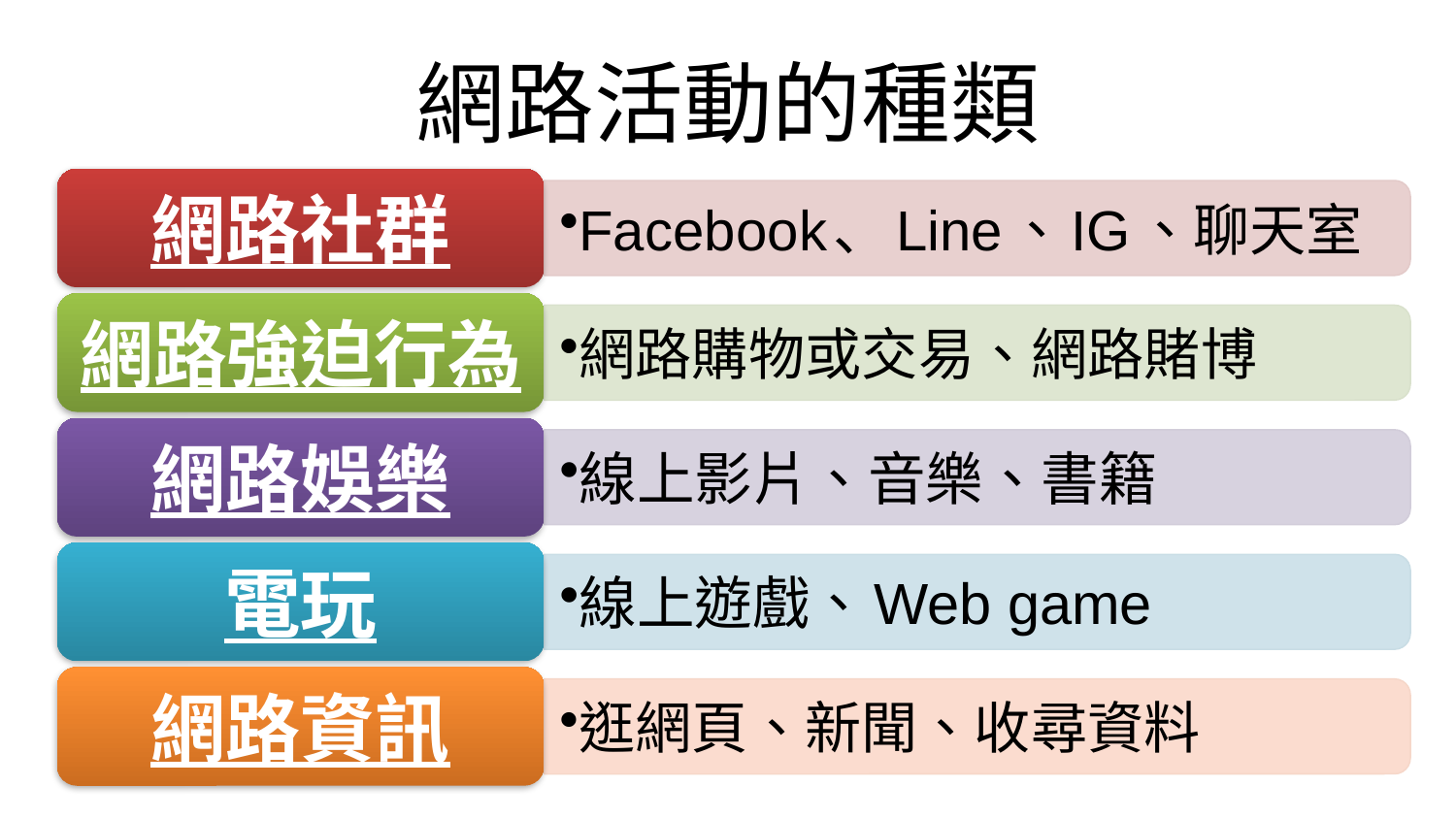

# 網路活動的種類
網路社群
Facebook、Line、IG、聊天室
網路強迫行為
網路購物或交易、網路賭博
逛網頁、新聞、收尋資料
網路資訊
網路娛樂
線上影片、音樂、書籍
電玩
線上遊戲、Web game